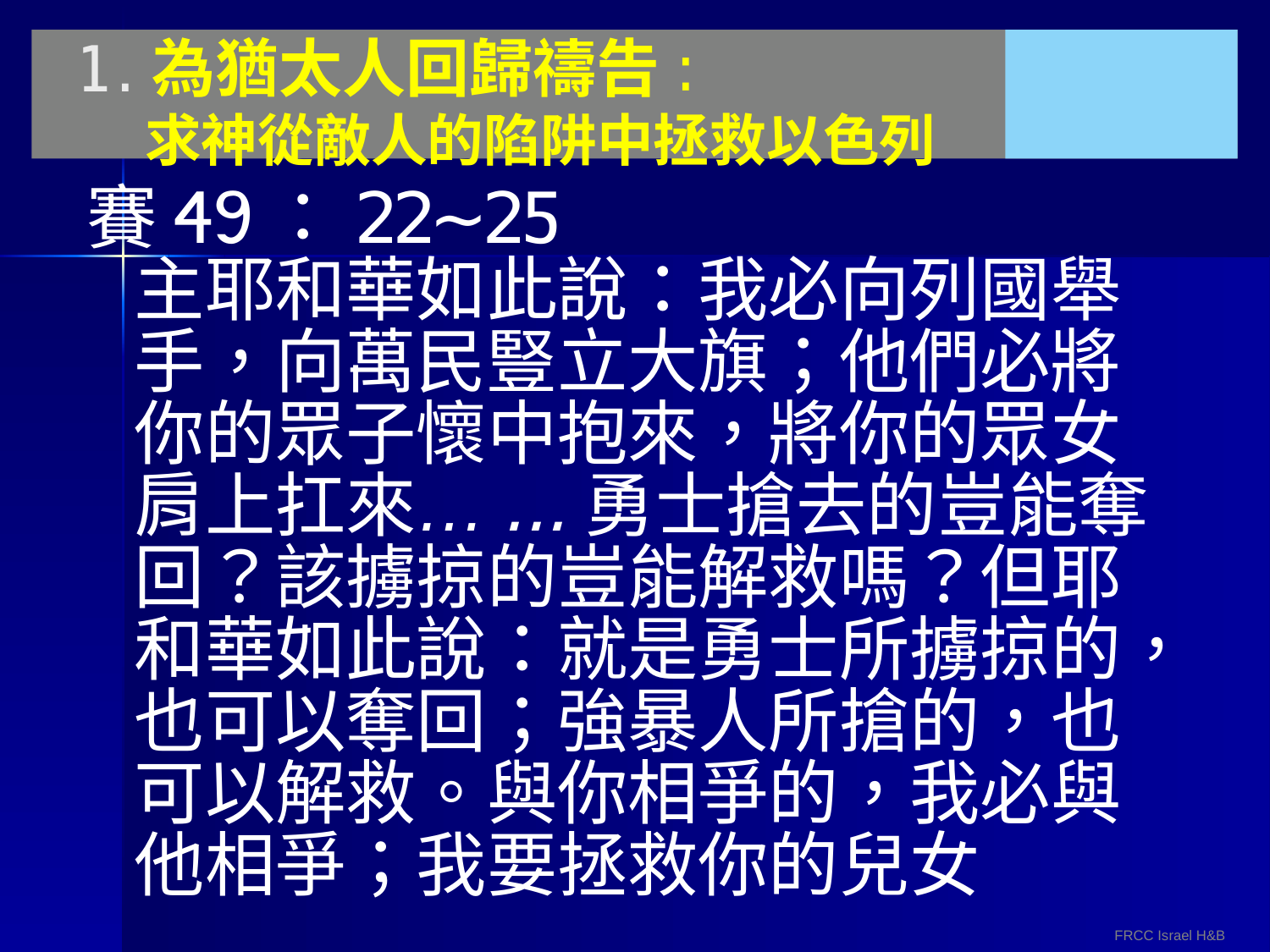

# 1.為猶太人回歸禱告: 求神從敵人的陷阱中拯救以色列
賽49：22~25
主耶和華如此說：我必向列國舉手，向萬民豎立大旗；他們必將你的眾子懷中抱來，將你的眾女肩上扛來…...勇士搶去的豈能奪回？該擄掠的豈能解救嗎？但耶和華如此說：就是勇士所擄掠的，也可以奪回；強暴人所搶的，也可以解救。與你相爭的，我必與他相爭；我要拯救你的兒女